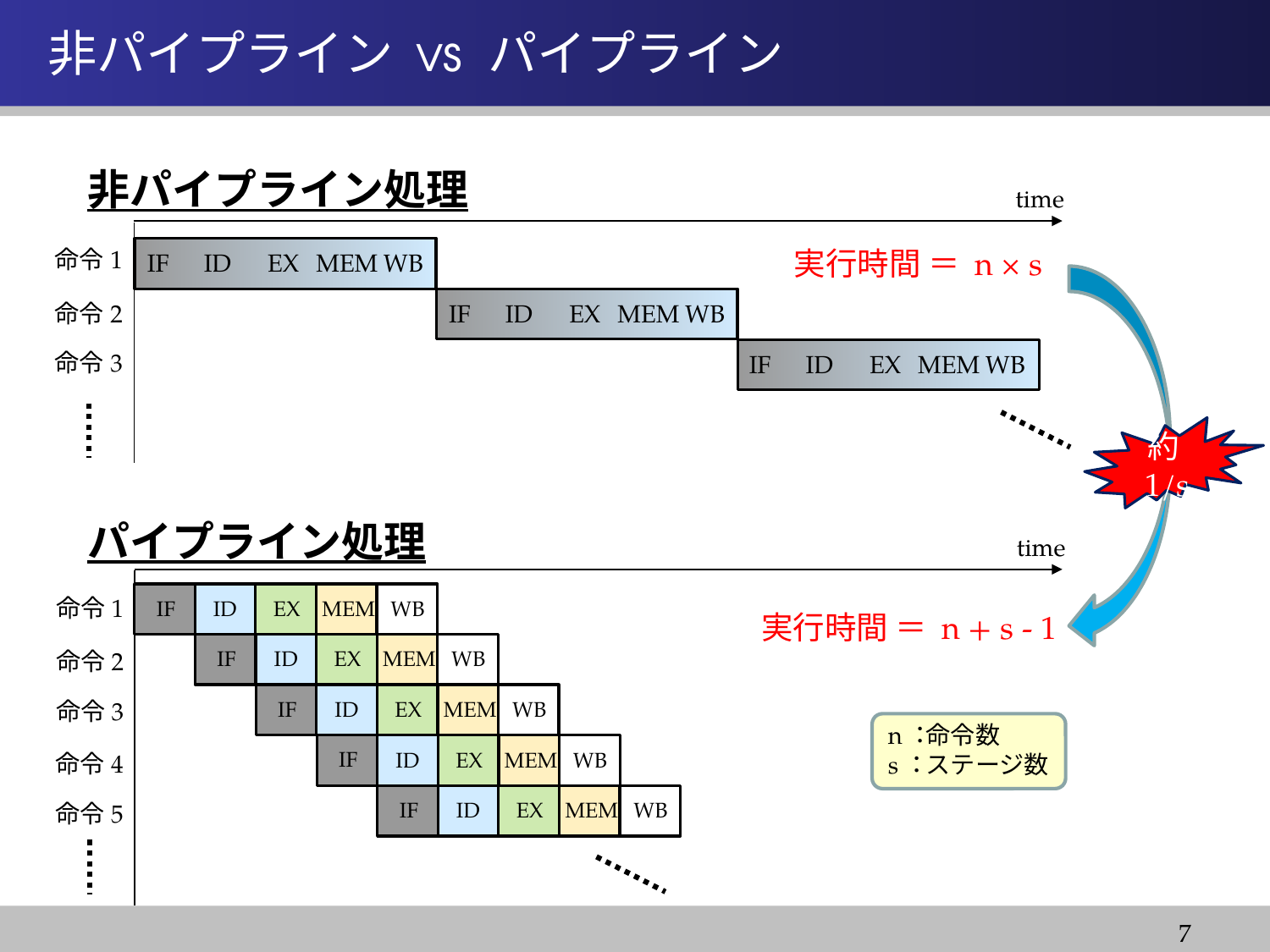

情報システム基盤学基礎１
# 非パイプライン vs パイプライン
非パイプライン処理
time
実行時間 ＝ n × s
命令1

IF
ID
EX
MEM
WB

命令2
IF
ID
EX
MEM
WB

命令3
IF
ID
EX
MEM
WB
約1/s
パイプライン処理
time

命令1
IF
ID
EX
MEM
WB
実行時間 ＝ n + s - 1

IF
ID
EX
MEM
WB
命令2

IF
命令3
ID
EX
MEM
WB
命令数
ステージ数

n：
s：

IF
ID
EX
MEM
WB
命令4

IF
ID
EX
MEM
WB
命令5
7